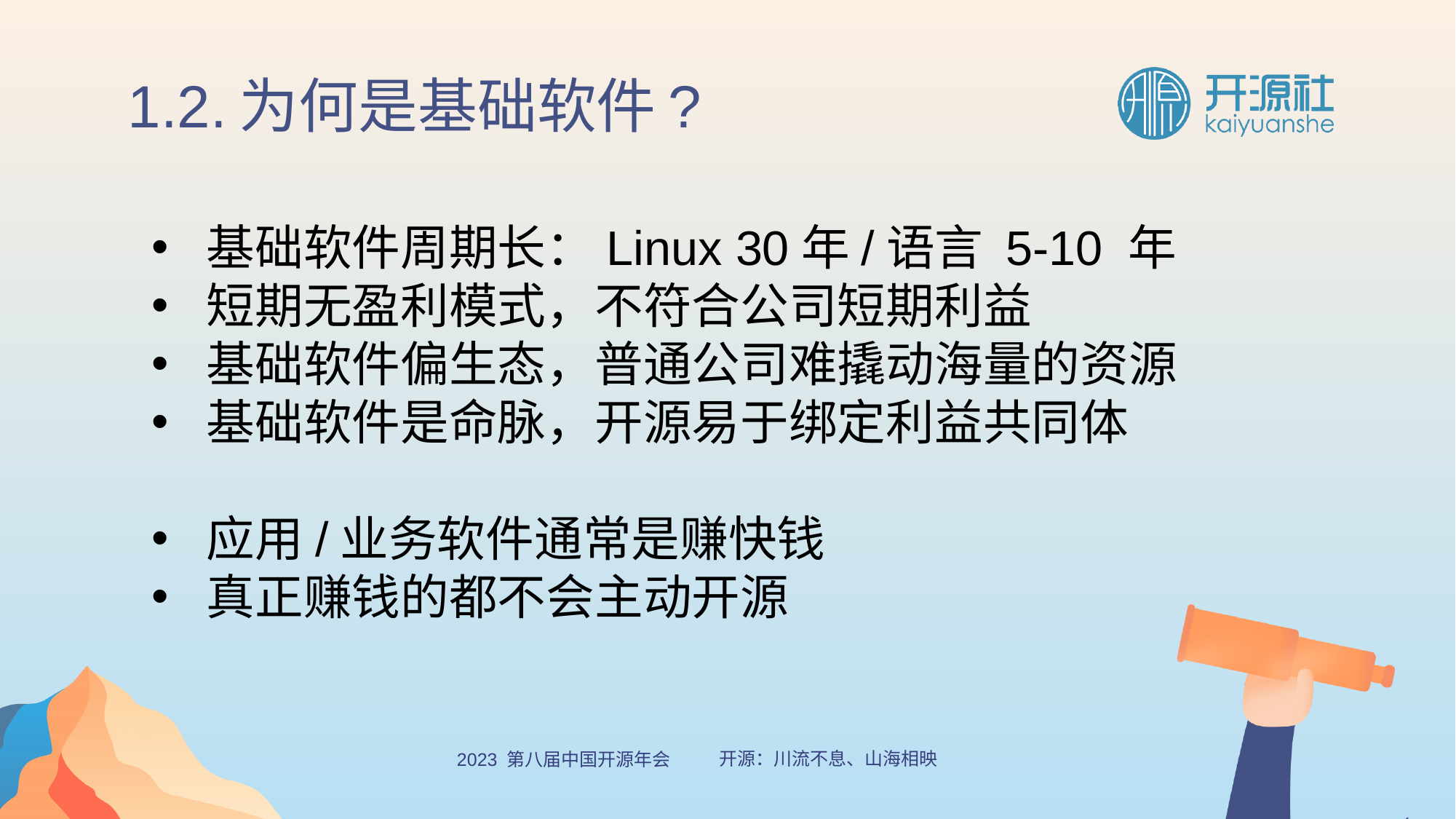

1.2.为何是基础软件?
基础软件周期长：Linux 30年/语言 5-10 年
短期无盈利模式，不符合公司短期利益
基础软件偏生态，普通公司难撬动海量的资源
基础软件是命脉，开源易于绑定利益共同体

应用/业务软件通常是赚快钱
真正赚钱的都不会主动开源